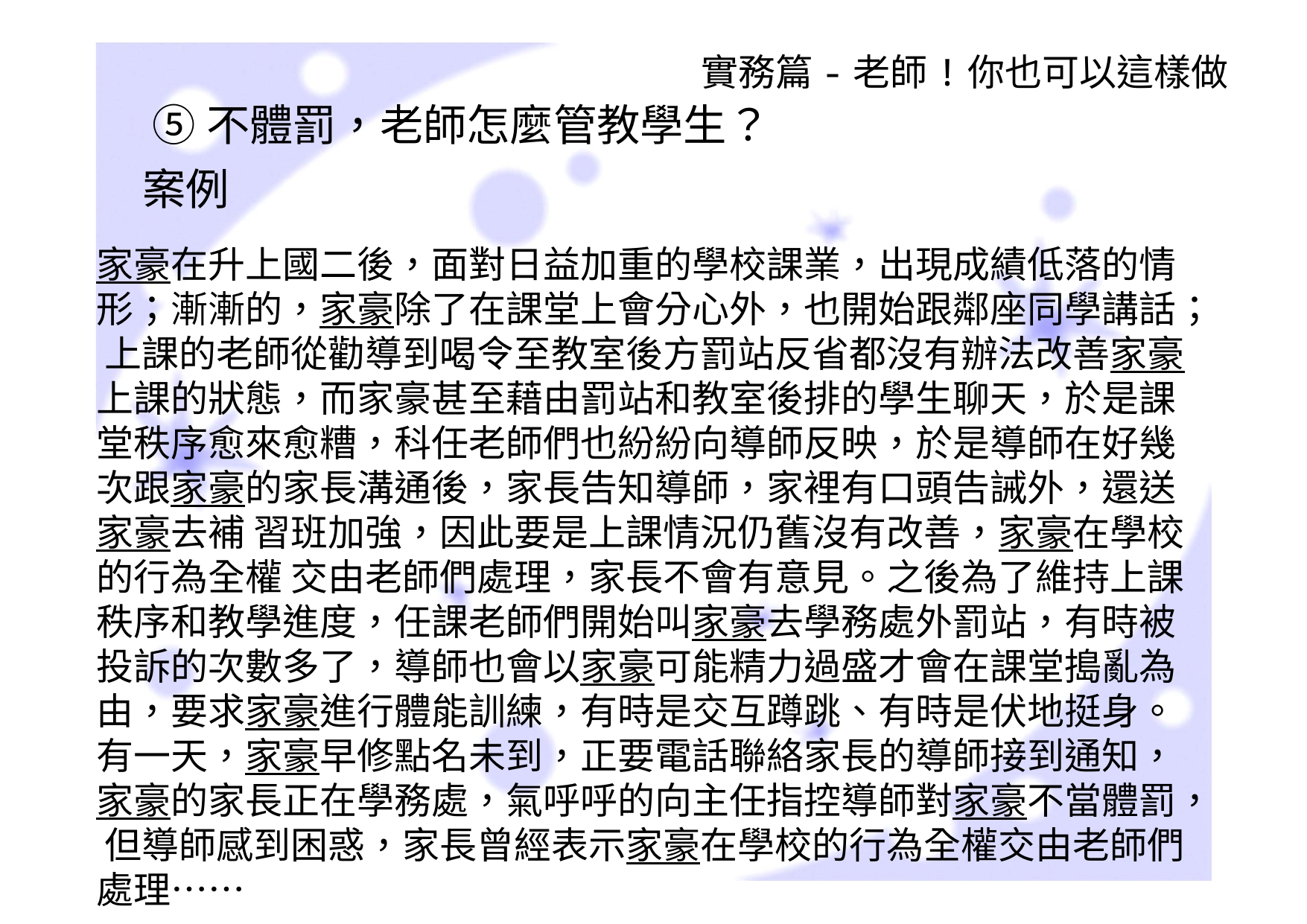

實務篇-老師!你也可以這樣做
 ⑤不體罰，老師怎麼管教學生？
案例
家豪在升上國二後，面對日益加重的學校課業，出現成績低落的情形；漸漸的，家豪除了在課堂上會分心外，也開始跟鄰座同學講話； 上課的老師從勸導到喝令至教室後方罰站反省都沒有辦法改善家豪上課的狀態，而家豪甚至藉由罰站和教室後排的學生聊天，於是課堂秩序愈來愈糟，科任老師們也紛紛向導師反映，於是導師在好幾次跟家豪的家長溝通後，家長告知導師，家裡有口頭告誡外，還送家豪去補 習班加強，因此要是上課情況仍舊沒有改善，家豪在學校的行為全權 交由老師們處理，家長不會有意見。之後為了維持上課秩序和教學進度，任課老師們開始叫家豪去學務處外罰站，有時被投訴的次數多了，導師也會以家豪可能精力過盛才會在課堂搗亂為由，要求家豪進行體能訓練，有時是交互蹲跳、有時是伏地挺身。 有一天，家豪早修點名未到，正要電話聯絡家長的導師接到通知， 家豪的家長正在學務處，氣呼呼的向主任指控導師對家豪不當體罰， 但導師感到困惑，家長曾經表示家豪在學校的行為全權交由老師們處理……